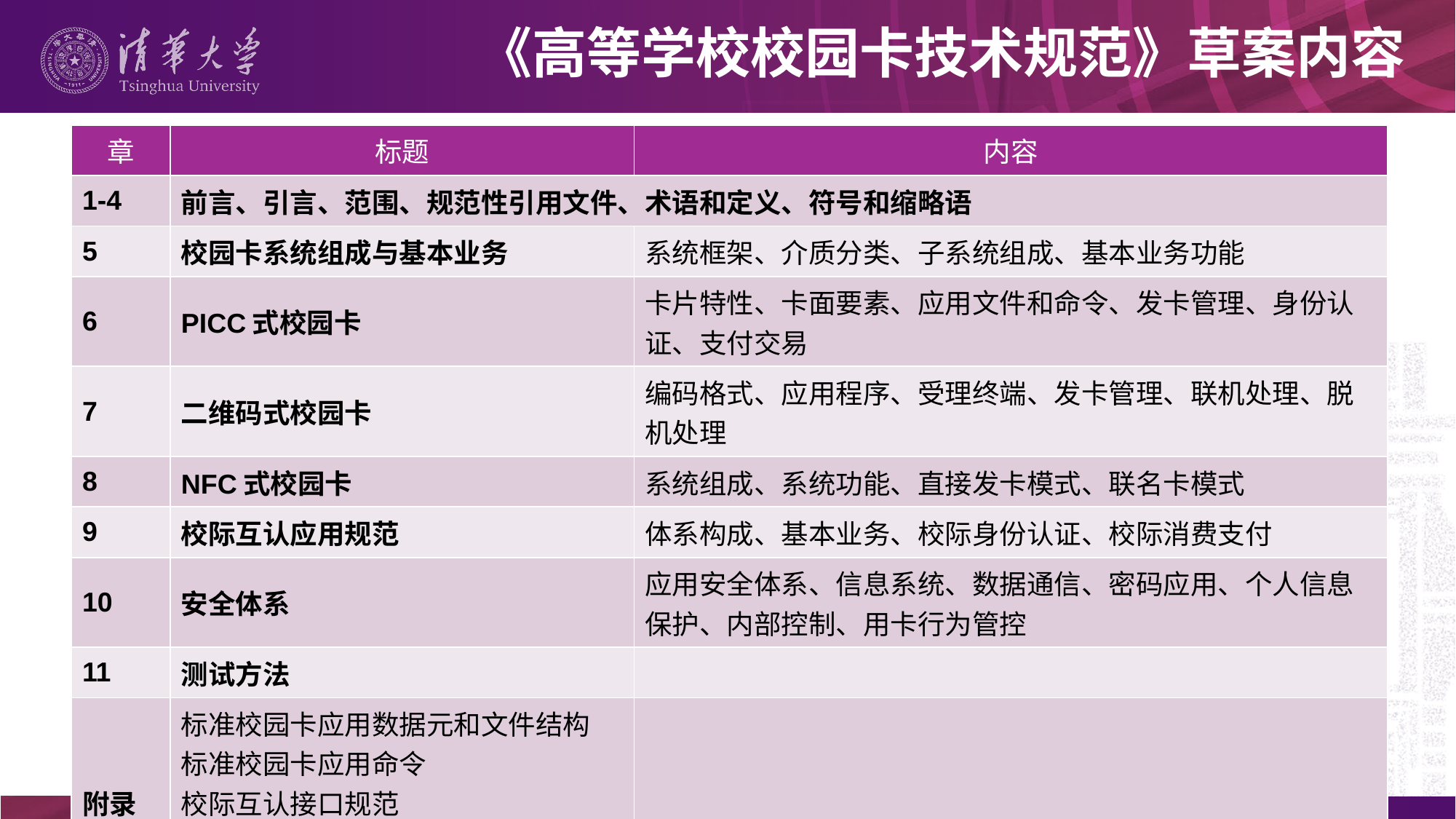

# 《高等学校校园卡技术规范》草案内容
| 章 | 标题 | 内容 |
| --- | --- | --- |
| 1-4 | 前言、引言、范围、规范性引用文件、术语和定义、符号和缩略语 |  |
| 5 | 校园卡系统组成与基本业务 | 系统框架、介质分类、子系统组成、基本业务功能 |
| 6 | PICC式校园卡 | 卡片特性、卡面要素、应用文件和命令、发卡管理、身份认证、支付交易 |
| 7 | 二维码式校园卡 | 编码格式、应用程序、受理终端、发卡管理、联机处理、脱机处理 |
| 8 | NFC式校园卡 | 系统组成、系统功能、直接发卡模式、联名卡模式 |
| 9 | 校际互认应用规范 | 体系构成、基本业务、校际身份认证、校际消费支付 |
| 10 | 安全体系 | 应用安全体系、信息系统、数据通信、密码应用、个人信息保护、内部控制、用卡行为管控 |
| 11 | 测试方法 |  |
| 附录 | 标准校园卡应用数据元和文件结构 标准校园卡应用命令 校际互认接口规范 密码算法应用规范 交通行业联名卡参考实现 |  |